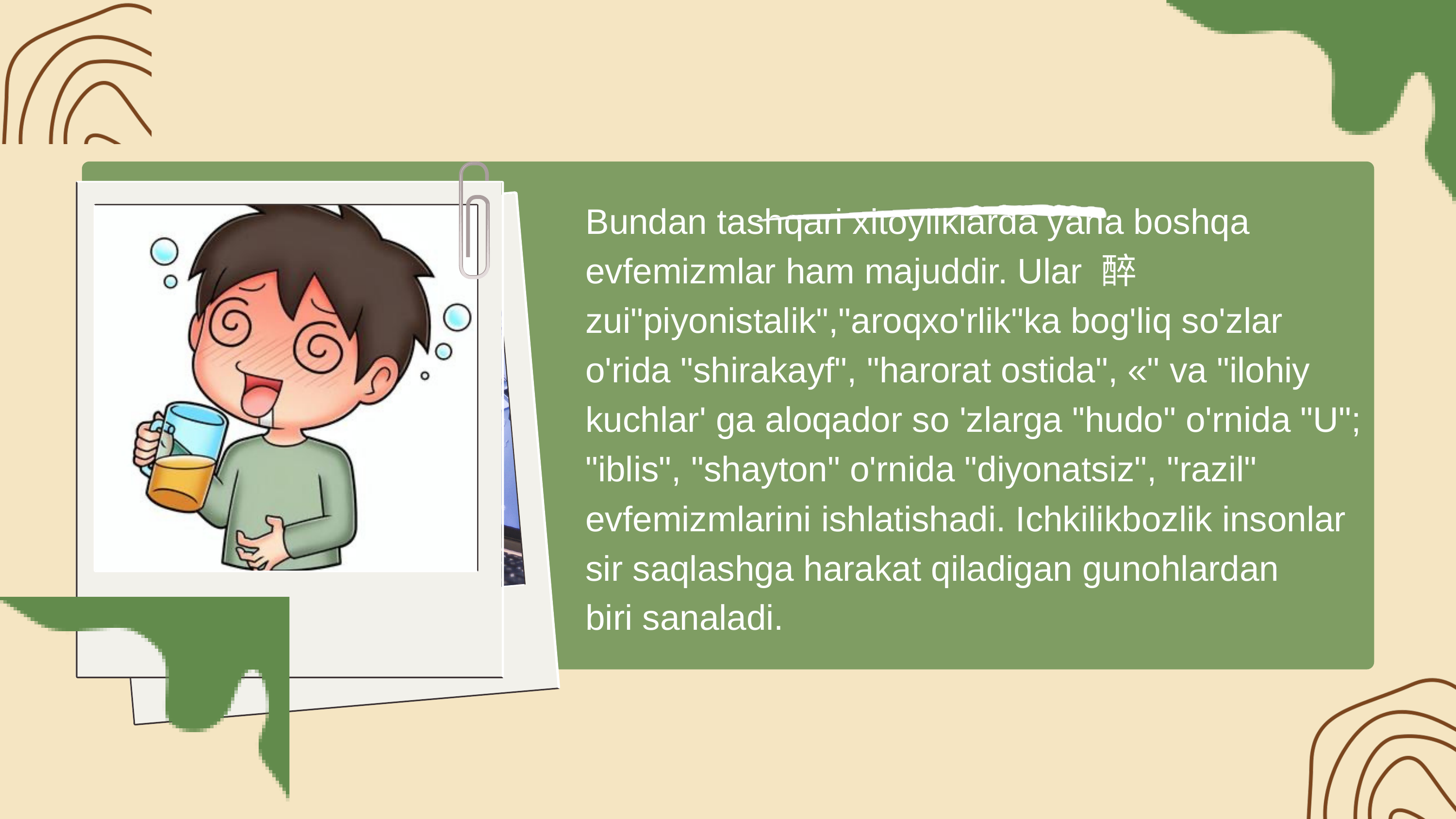

Bundan tashqari xitoyliklarda yana boshqa evfemizmlar ham majuddir. Ular 醉zui"piyonistalik","aroqxo'rlik"ka bog'liq so'zlar o'rida "shirakayf", "harorat ostida", «" va "ilohiy
kuchlar' ga aloqador so 'zlarga "hudo" o'rnida "U"; "iblis", "shayton" o'rnida "diyonatsiz", "razil"
evfemizmlarini ishlatishadi. Ichkilikbozlik insonlar sir saqlashga harakat qiladigan gunohlardan
biri sanaladi.